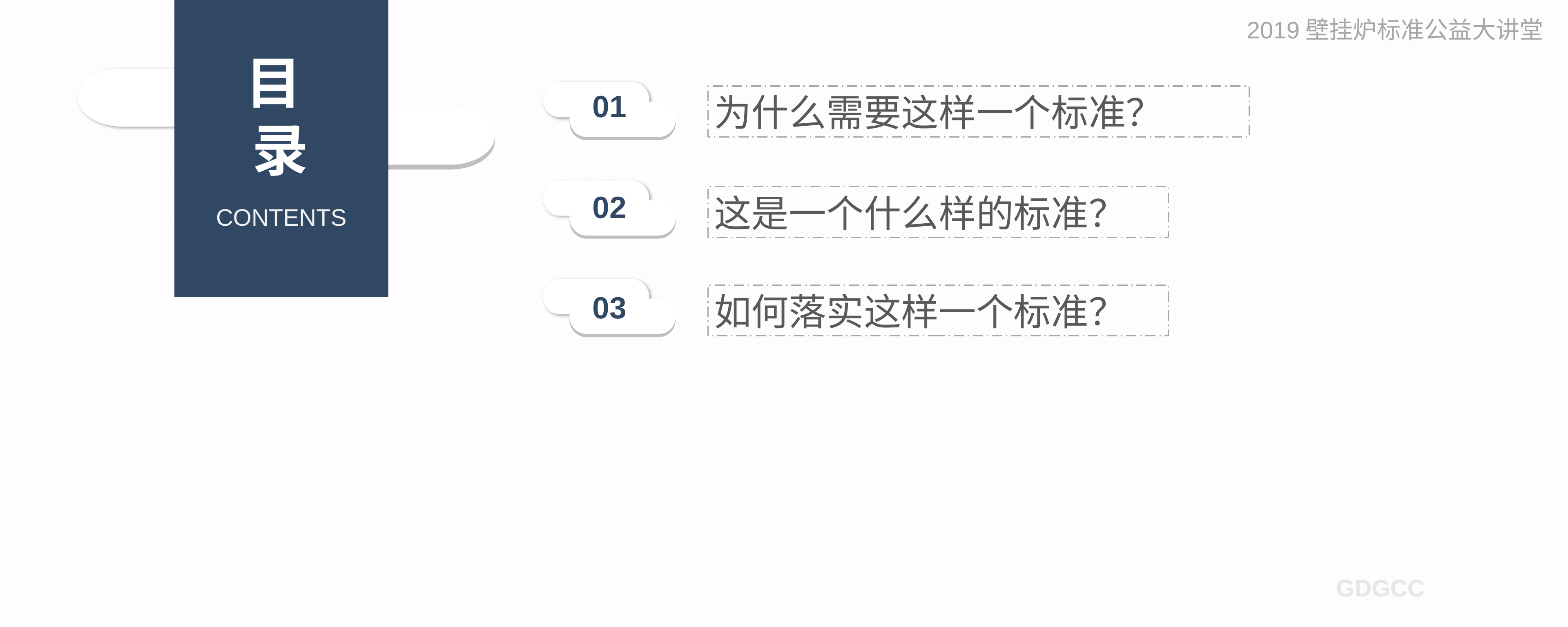

2019壁挂炉标准公益大讲堂
目
录

01
为什么需要这样一个标准？

02
这是一个什么样的标准？
CONTENTS

03
如何落实这样一个标准？
GDGCC